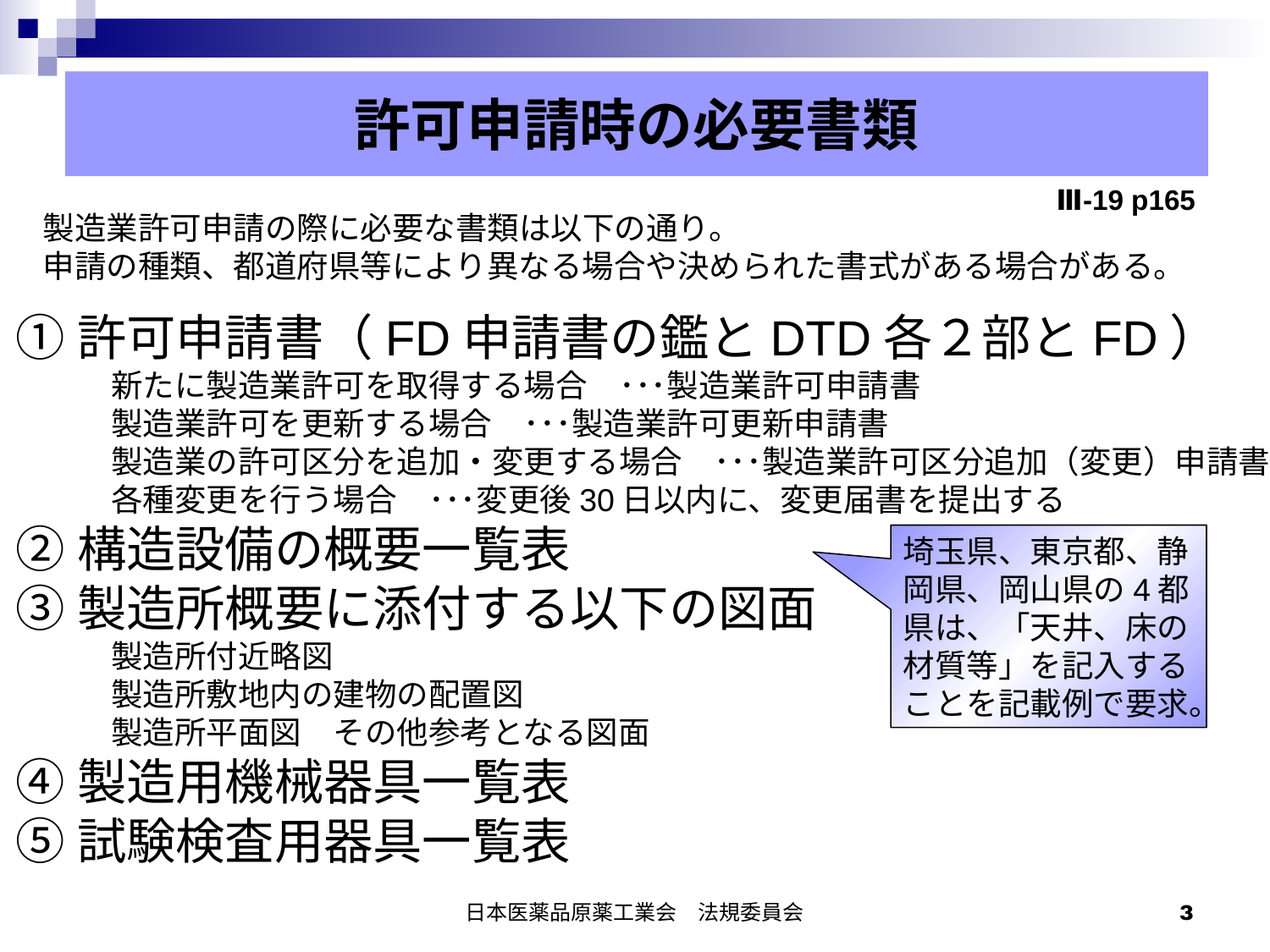

# 許可申請時の必要書類
Ⅲ-19 p165
製造業許可申請の際に必要な書類は以下の通り。
申請の種類、都道府県等により異なる場合や決められた書式がある場合がある。

①許可申請書（FD申請書の鑑とDTD各２部とFD）
　　　新たに製造業許可を取得する場合　･･･製造業許可申請書
　　　製造業許可を更新する場合　･･･製造業許可更新申請書
　　　製造業の許可区分を追加・変更する場合　･･･製造業許可区分追加（変更）申請書
　　　各種変更を行う場合　･･･変更後30日以内に、変更届書を提出する
②構造設備の概要一覧表
③製造所概要に添付する以下の図面
　　　製造所付近略図
　　　製造所敷地内の建物の配置図
　　　製造所平面図　その他参考となる図面
④製造用機械器具一覧表
⑤試験検査用器具一覧表
埼玉県、東京都、静岡県、岡山県の4都県は、「天井、床の材質等」を記入することを記載例で要求。
日本医薬品原薬工業会　法規委員会
3